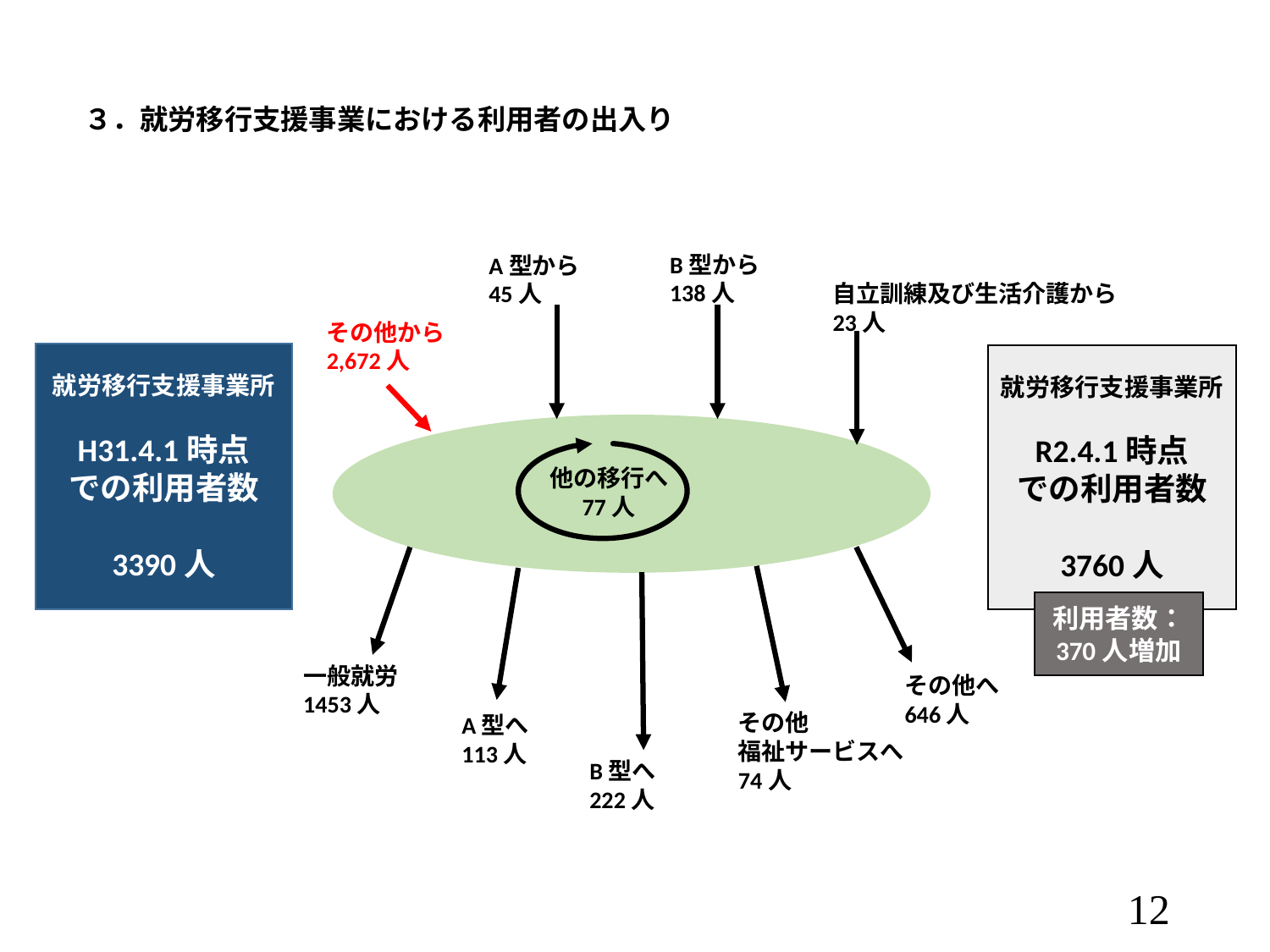

３．就労移行支援事業における利用者の出入り
B型から
138人
A型から
45人
自立訓練及び生活介護から
23人
その他から
2,672人
就労移行支援事業所

H31.4.1時点
での利用者数

3390人
就労移行支援事業所

R2.4.1時点
での利用者数

3760人

他の移行へ
77人
利用者数：
370人増加
一般就労
1453人
その他へ
646人
その他
福祉サービスへ
74人
A型へ
113人
B型へ
222人
12